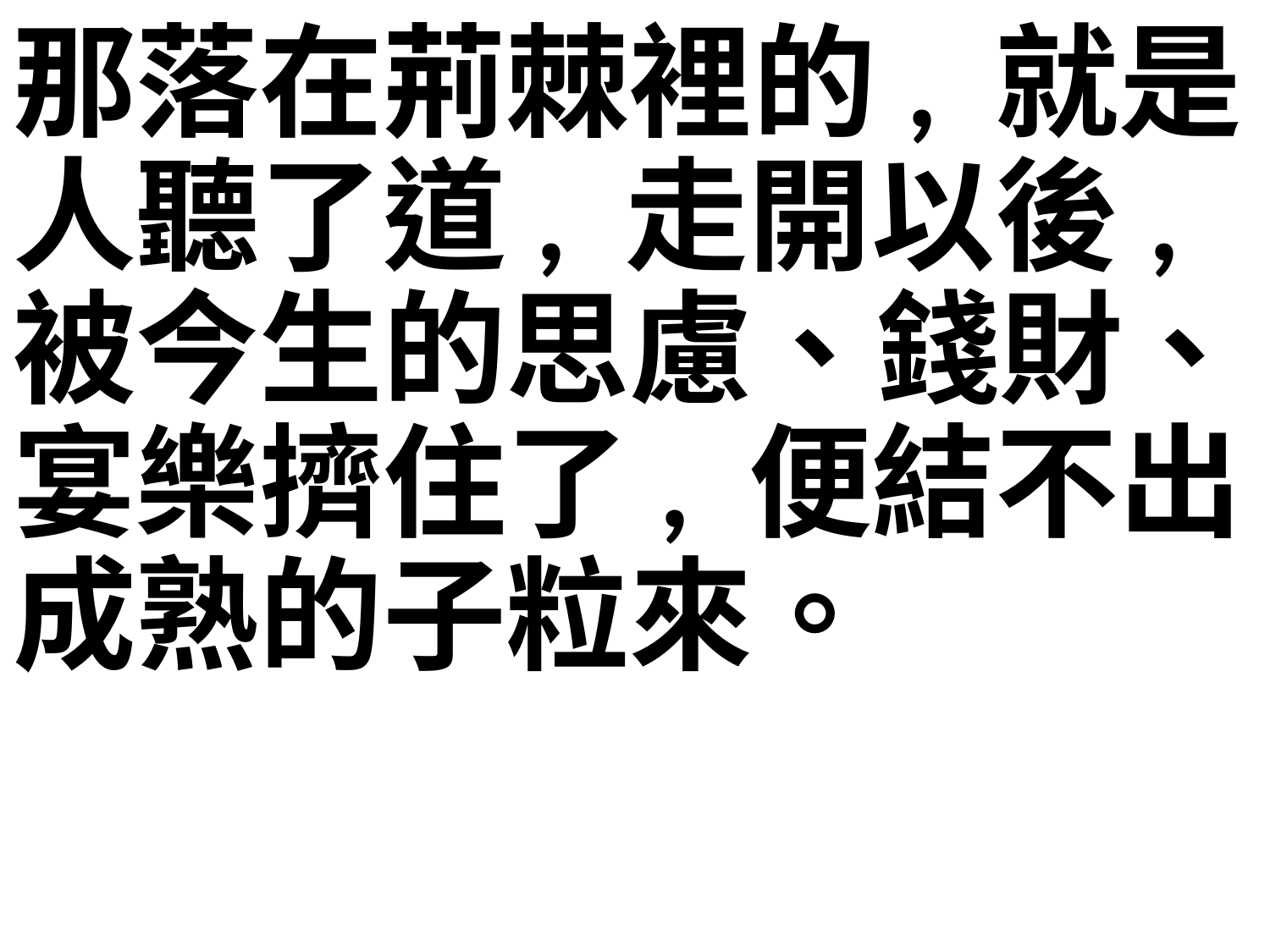

那落在荊棘裡的, 就是人聽了道, 走開以後, 被今生的思慮、錢財、宴樂擠住了, 便結不出成熟的子粒來。